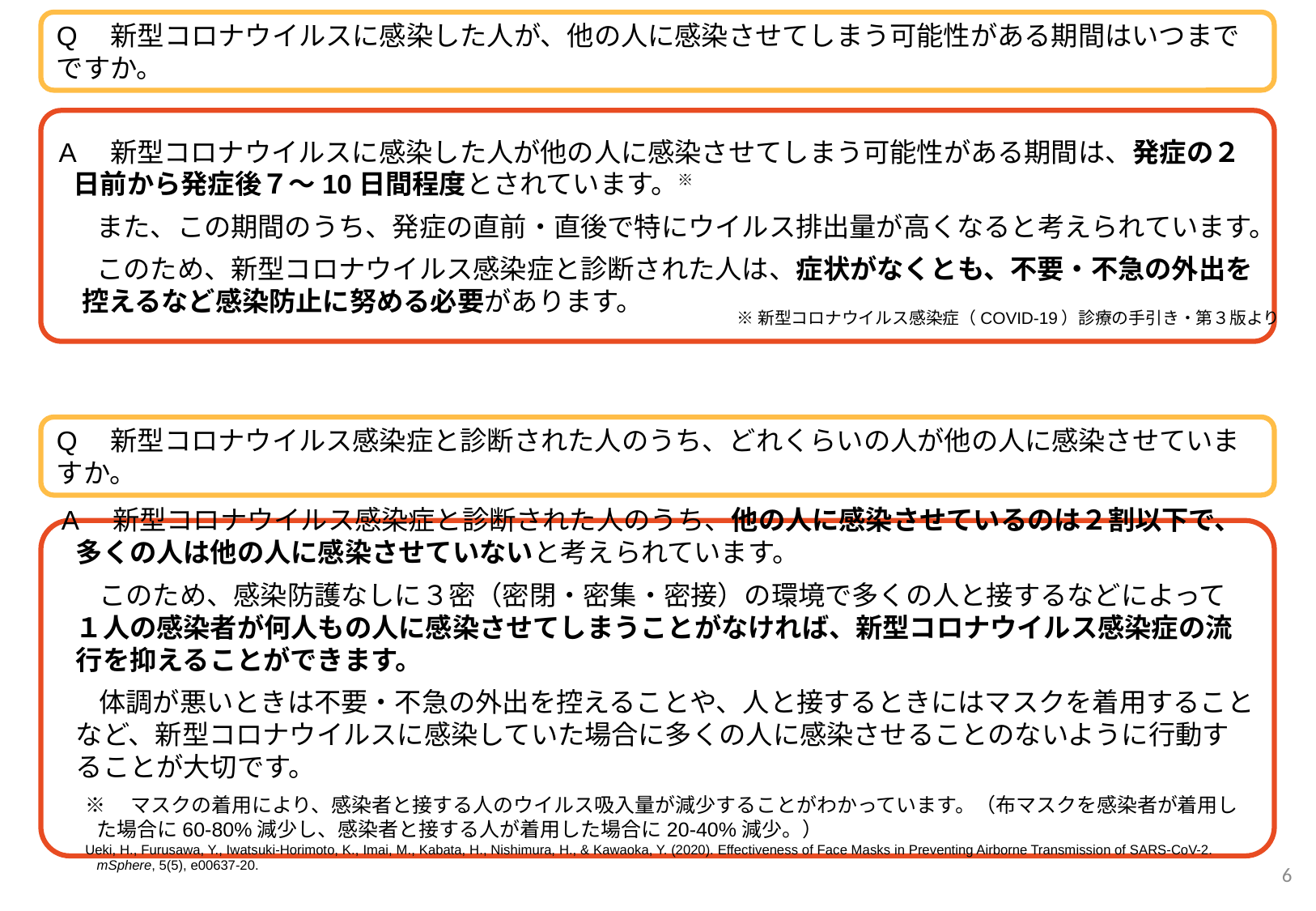

Q　新型コロナウイルスに感染した人が、他の人に感染させてしまう可能性がある期間はいつまでですか。
A　新型コロナウイルスに感染した人が他の人に感染させてしまう可能性がある期間は、発症の２日前から発症後７～10日間程度とされています。※
また、この期間のうち、発症の直前・直後で特にウイルス排出量が高くなると考えられています。
このため、新型コロナウイルス感染症と診断された人は、症状がなくとも、不要・不急の外出を控えるなど感染防止に努める必要があります。
※新型コロナウイルス感染症（COVID-19）診療の手引き・第３版より
Q　新型コロナウイルス感染症と診断された人のうち、どれくらいの人が他の人に感染させていますか。
A　新型コロナウイルス感染症と診断された人のうち、他の人に感染させているのは２割以下で、多くの人は他の人に感染させていないと考えられています。
このため、感染防護なしに３密（密閉・密集・密接）の環境で多くの人と接するなどによって１人の感染者が何人もの人に感染させてしまうことがなければ、新型コロナウイルス感染症の流行を抑えることができます。
体調が悪いときは不要・不急の外出を控えることや、人と接するときにはマスクを着用することなど、新型コロナウイルスに感染していた場合に多くの人に感染させることのないように行動することが大切です。
※　マスクの着用により、感染者と接する人のウイルス吸入量が減少することがわかっています。（布マスクを感染者が着用した場合に60-80%減少し、感染者と接する人が着用した場合に20-40%減少。）
Ueki, H., Furusawa, Y., Iwatsuki-Horimoto, K., Imai, M., Kabata, H., Nishimura, H., & Kawaoka, Y. (2020). Effectiveness of Face Masks in Preventing Airborne Transmission of SARS-CoV-2. mSphere, 5(5), e00637-20.
6